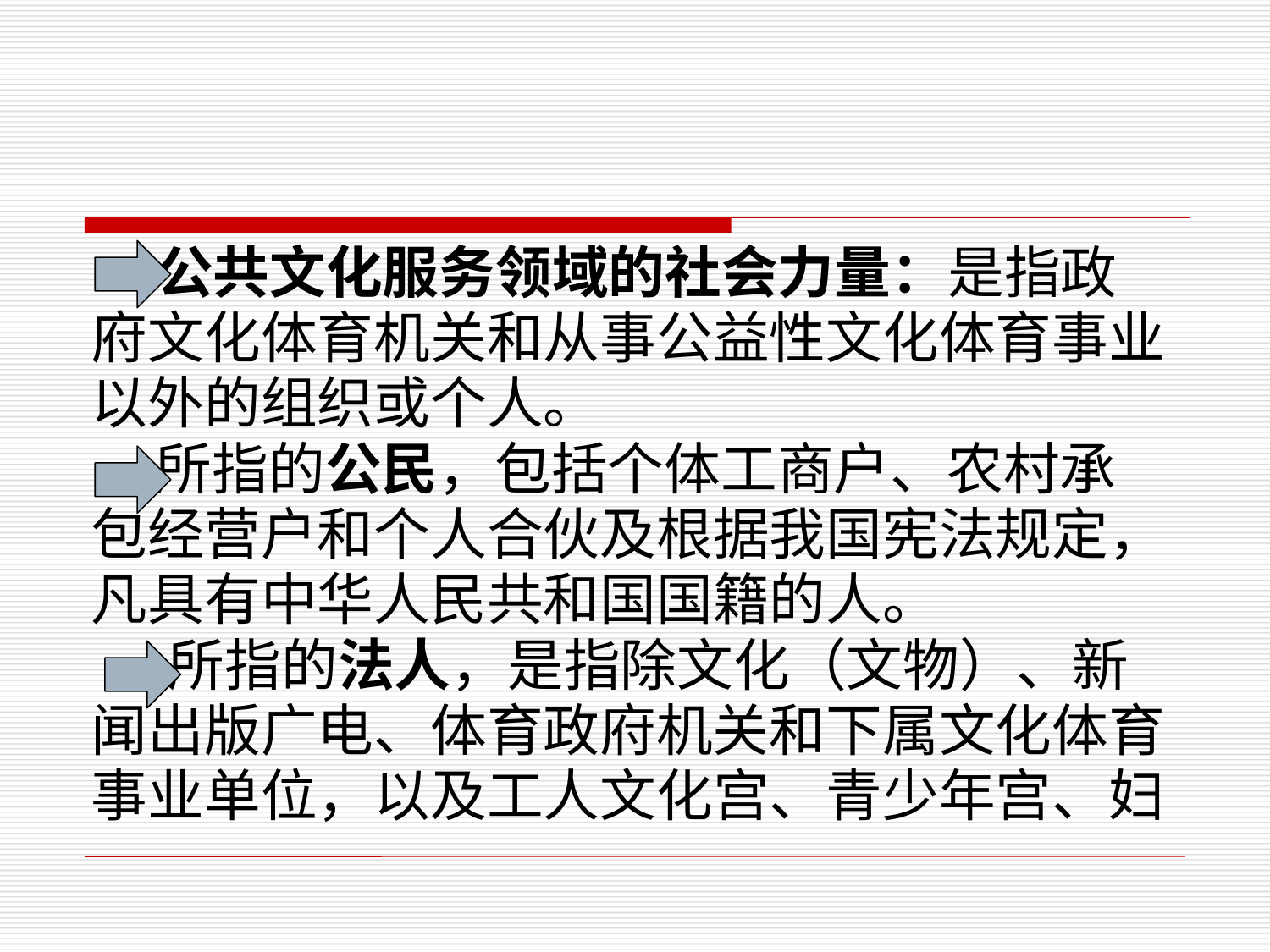

公共文化服务领域的社会力量：是指政
府文化体育机关和从事公益性文化体育事业
以外的组织或个人。
    所指的公民，包括个体工商户、农村承
包经营户和个人合伙及根据我国宪法规定，
凡具有中华人民共和国国籍的人。
     所指的法人，是指除文化（文物）、新
闻出版广电、体育政府机关和下属文化体育
事业单位，以及工人文化宫、青少年宫、妇